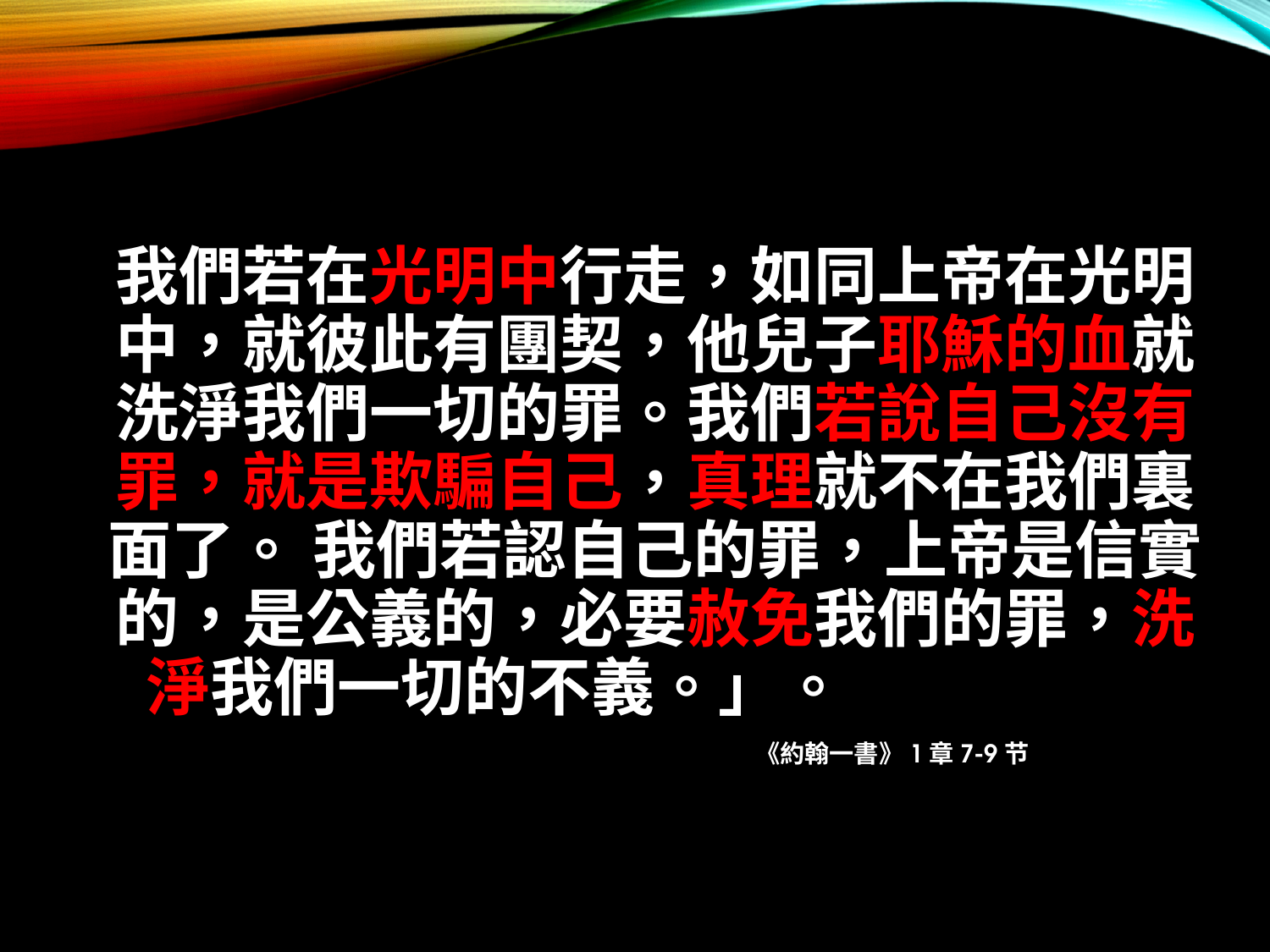

我們若在光明中行走，如同上帝在光明中，就彼此有團契，他兒子耶穌的血就洗淨我們一切的罪。我們若說自己沒有罪，就是欺騙自己，真理就不在我們裏面了。 我們若認自己的罪，上帝是信實的，是公義的，必要赦免我們的罪，洗淨我們一切的不義。」。
                                                                                  《約翰一書》1章7-9节